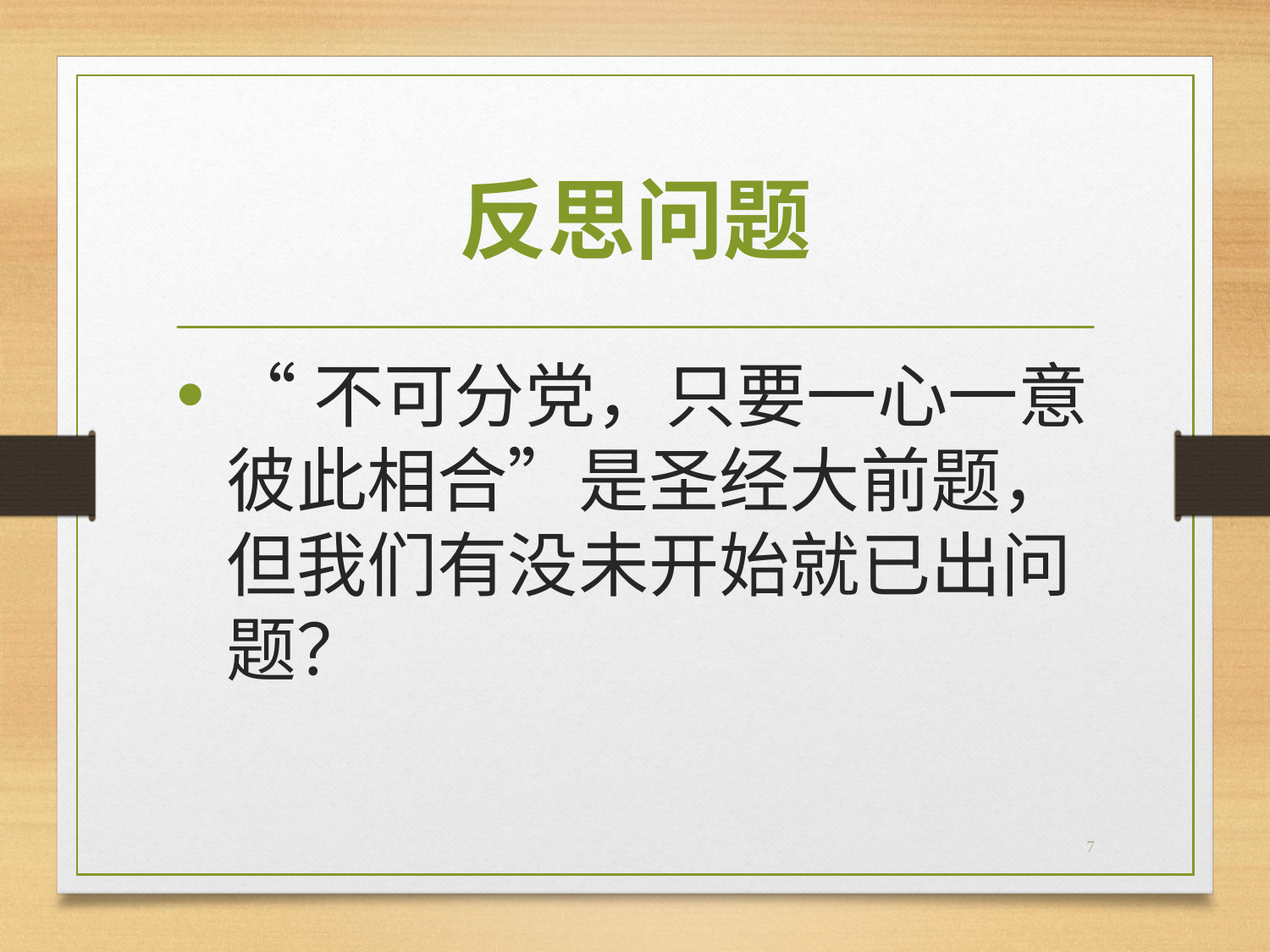

# 反思问题
“不可分党，只要一心一意彼此相合”是圣经大前题，但我们有没未开始就已出问题？
7